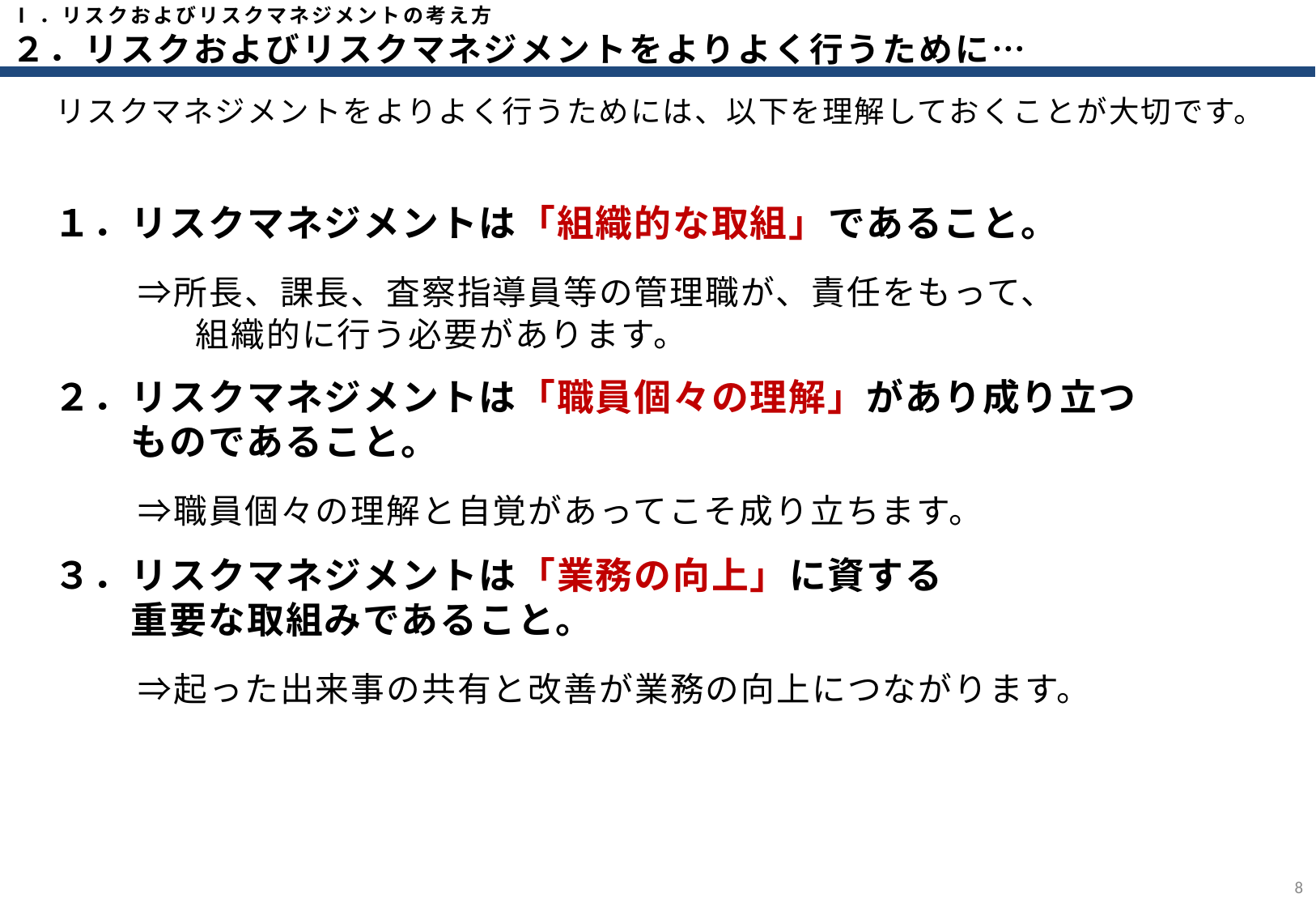

Ⅰ．リスクおよびリスクマネジメントの考え方
２．リスクおよびリスクマネジメントをよりよく行うために…
リスクマネジメントをよりよく行うためには、以下を理解しておくことが大切です。
１．リスクマネジメントは「組織的な取組」であること。
　　⇒所長、課長、査察指導員等の管理職が、責任をもって、
　　　　組織的に行う必要があります。
２．リスクマネジメントは「職員個々の理解」があり成り立つ
　　ものであること。
　　⇒職員個々の理解と自覚があってこそ成り立ちます。
３．リスクマネジメントは「業務の向上」に資する
　　重要な取組みであること。
　　⇒起った出来事の共有と改善が業務の向上につながります。
8